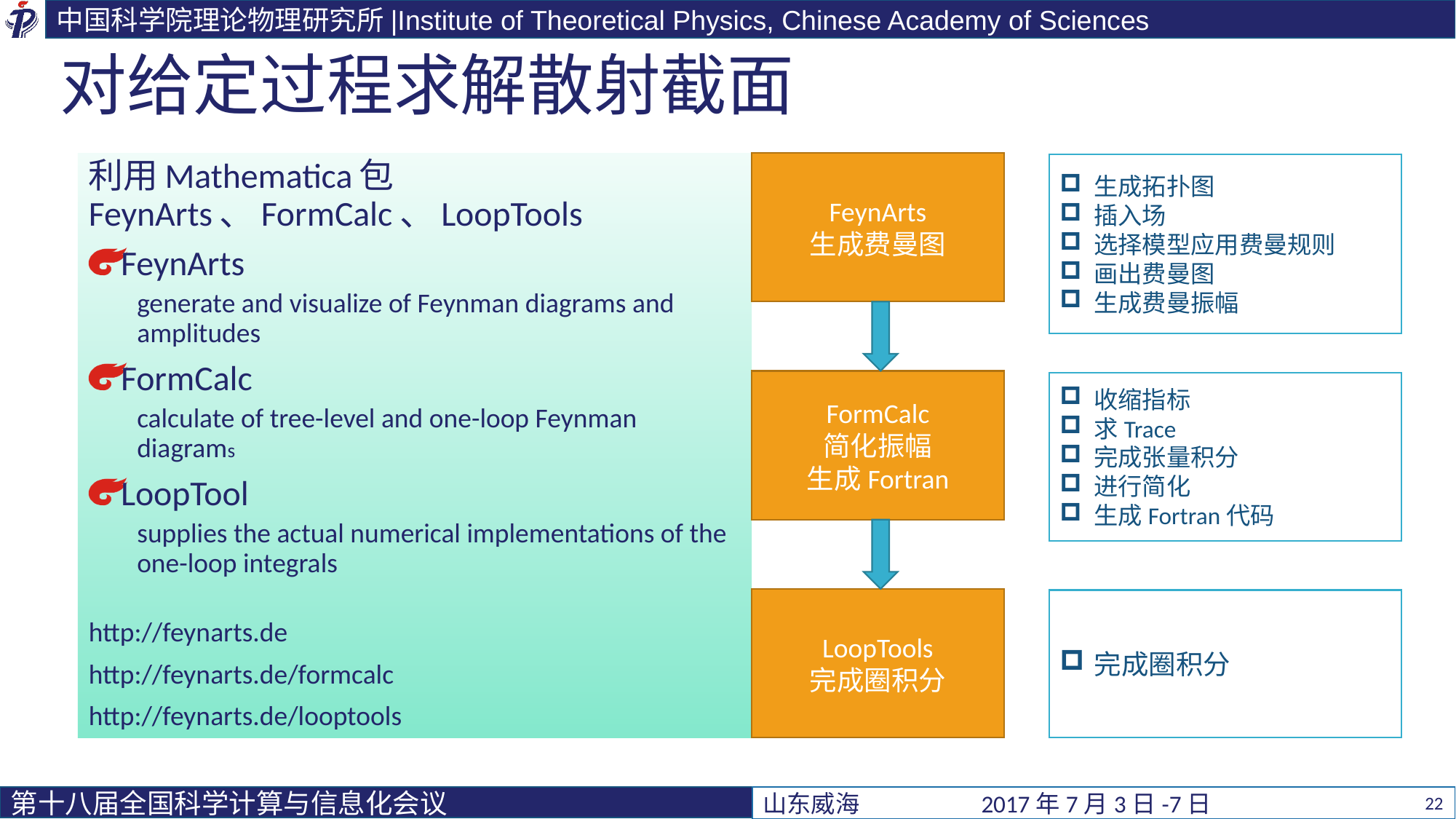

# 对给定过程求解散射截面
利用Mathematica包FeynArts、FormCalc、LoopTools
FeynArts
generate and visualize of Feynman diagrams and amplitudes
FormCalc
calculate of tree-level and one-loop Feynman diagrams
LoopTool
supplies the actual numerical implementations of the one-loop integrals

http://feynarts.de
http://feynarts.de/formcalc
http://feynarts.de/looptools
FeynArts
生成费曼图
生成拓扑图
插入场
选择模型应用费曼规则
画出费曼图
生成费曼振幅

FormCalc
简化振幅
生成Fortran
收缩指标
求Trace
完成张量积分
进行简化
生成Fortran代码

LoopTools
完成圈积分
完成圈积分
22